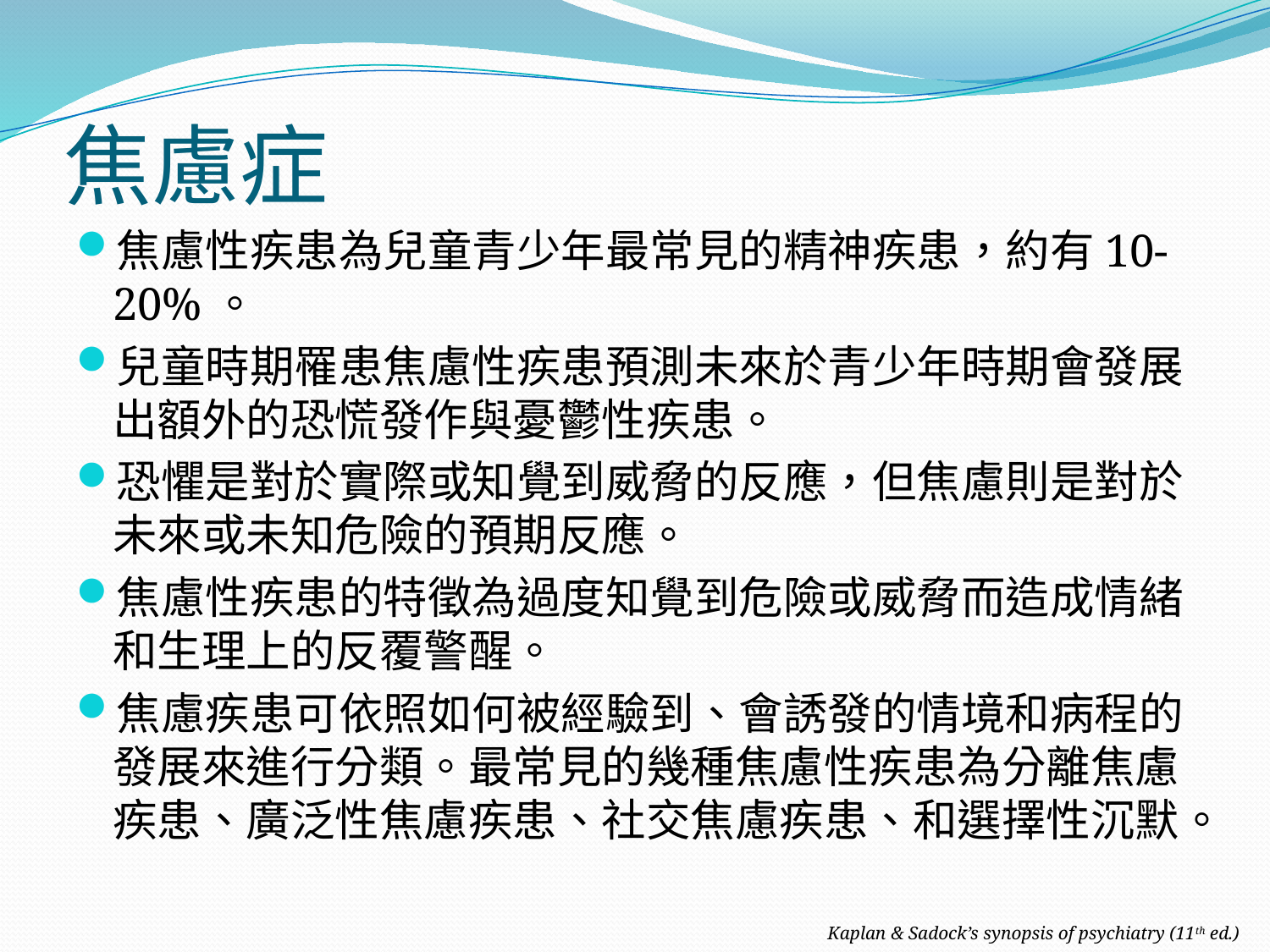

# 焦慮症
焦慮性疾患為兒童青少年最常見的精神疾患，約有10-20%。
兒童時期罹患焦慮性疾患預測未來於青少年時期會發展出額外的恐慌發作與憂鬱性疾患。
恐懼是對於實際或知覺到威脅的反應，但焦慮則是對於未來或未知危險的預期反應。
焦慮性疾患的特徵為過度知覺到危險或威脅而造成情緒和生理上的反覆警醒。
焦慮疾患可依照如何被經驗到、會誘發的情境和病程的發展來進行分類。最常見的幾種焦慮性疾患為分離焦慮疾患、廣泛性焦慮疾患、社交焦慮疾患、和選擇性沉默。
Kaplan & Sadock’s synopsis of psychiatry (11th ed.)